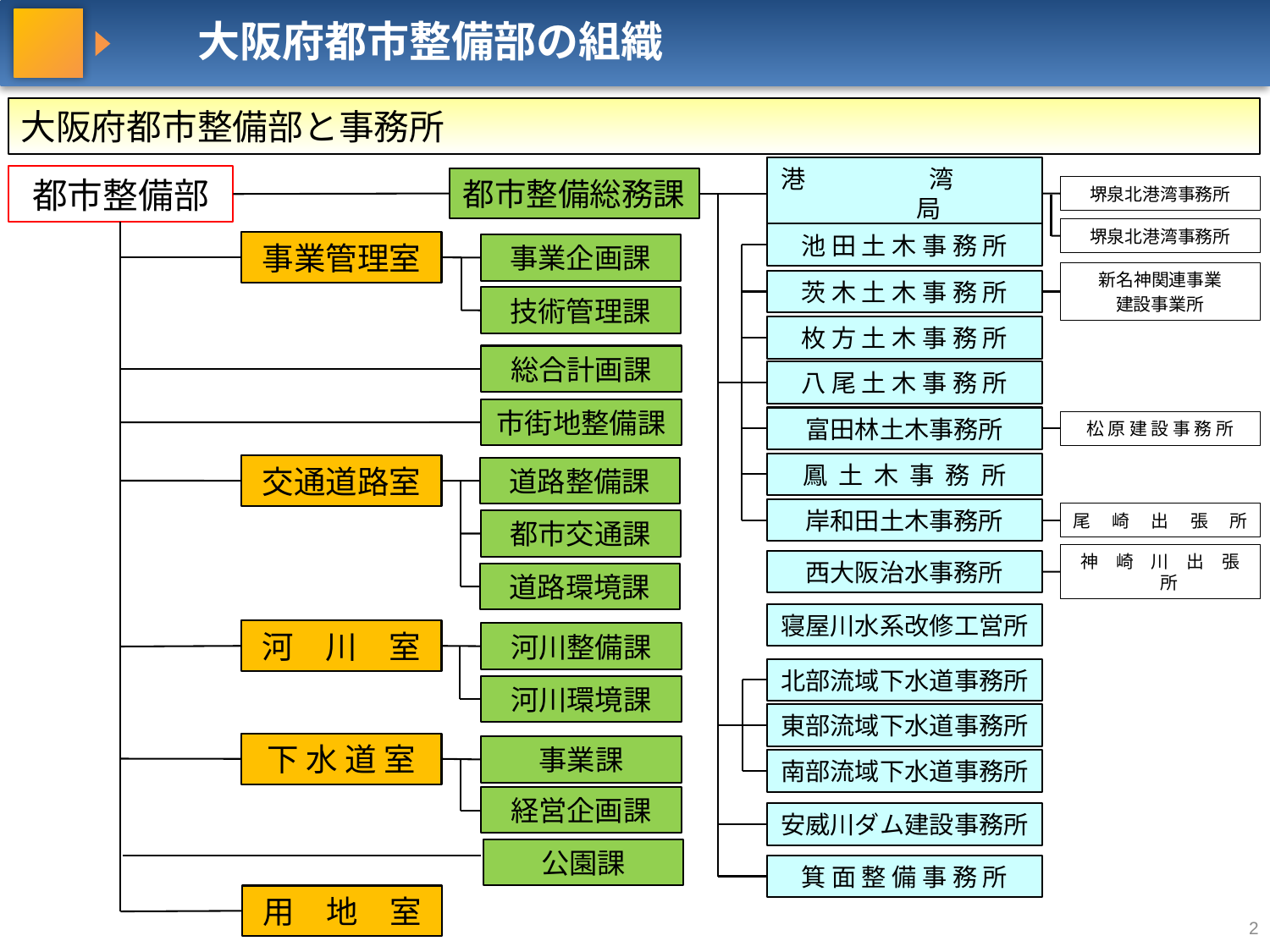

大阪府都市整備部の組織

大阪府都市整備部と事務所
都市整備部
都市整備総務課
港　　　　　湾　　　　　局
堺泉北港湾事務所
堺泉北港湾事務所
池 田 土 木 事 務 所
事業管理室
事業企画課
新名神関連事業
建設事業所
茨 木 土 木 事 務 所
技術管理課
枚 方 土 木 事 務 所
総合計画課
八 尾 土 木 事 務 所
市街地整備課
富田林土木事務所
松 原 建 設 事 務 所
鳳  土  木  事  務  所
交通道路室
道路整備課
岸和田土木事務所
尾　 崎 　出 　張　 所
都市交通課
西大阪治水事務所
神　崎　川　出　張　所
道路環境課
寝屋川水系改修工営所
河　川　室
河川整備課
北部流域下水道事務所
河川環境課
東部流域下水道事務所
下 水 道 室
事業課
南部流域下水道事務所
経営企画課
安威川ダム建設事務所
公園課
箕 面 整 備 事 務 所
用　地　室
2